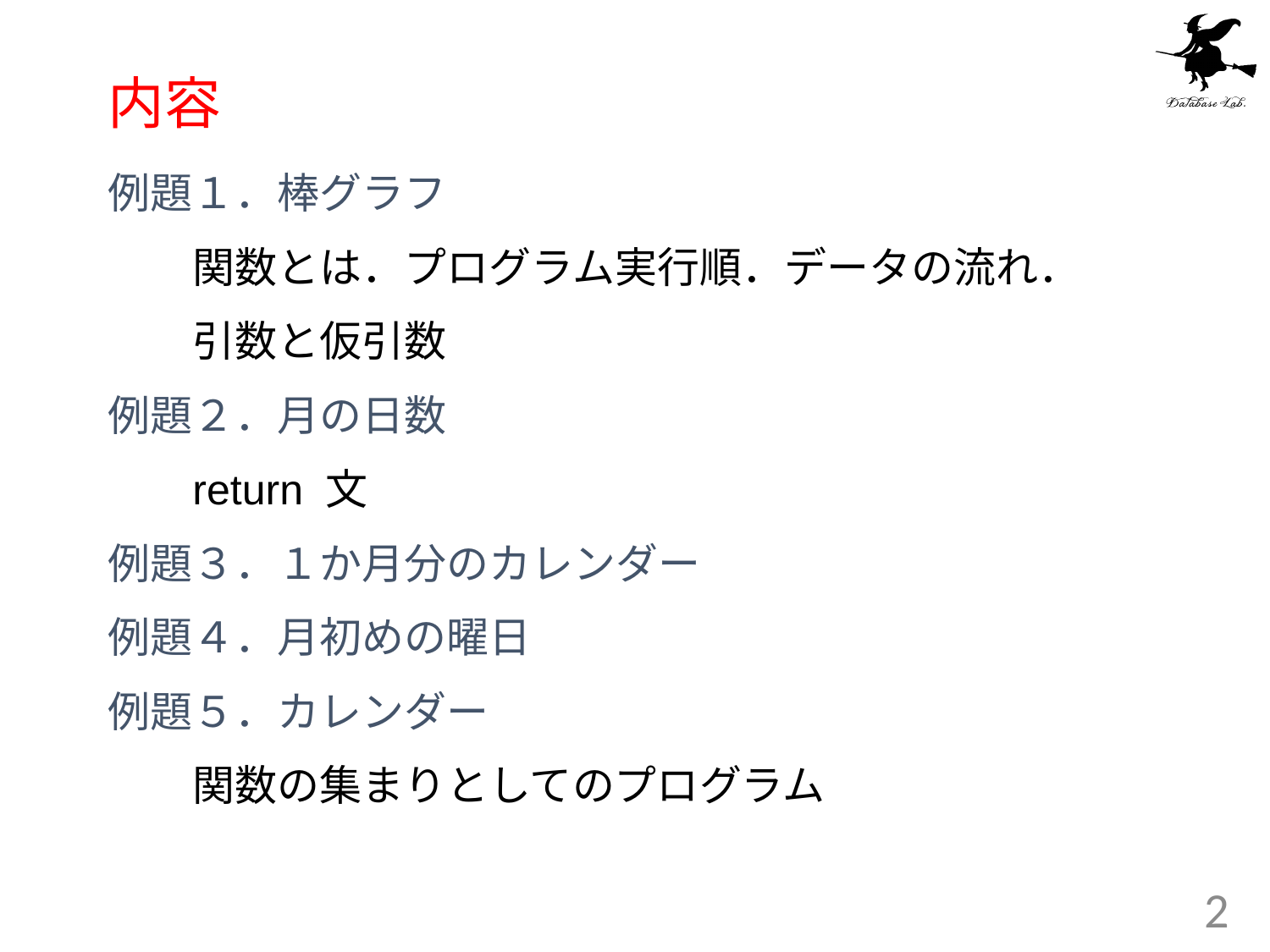

# 内容
例題１．棒グラフ
　	関数とは．プログラム実行順．データの流れ．
	引数と仮引数
例題２．月の日数
	return 文
例題３．１か月分のカレンダー
例題４．月初めの曜日
例題５．カレンダー
	関数の集まりとしてのプログラム

2